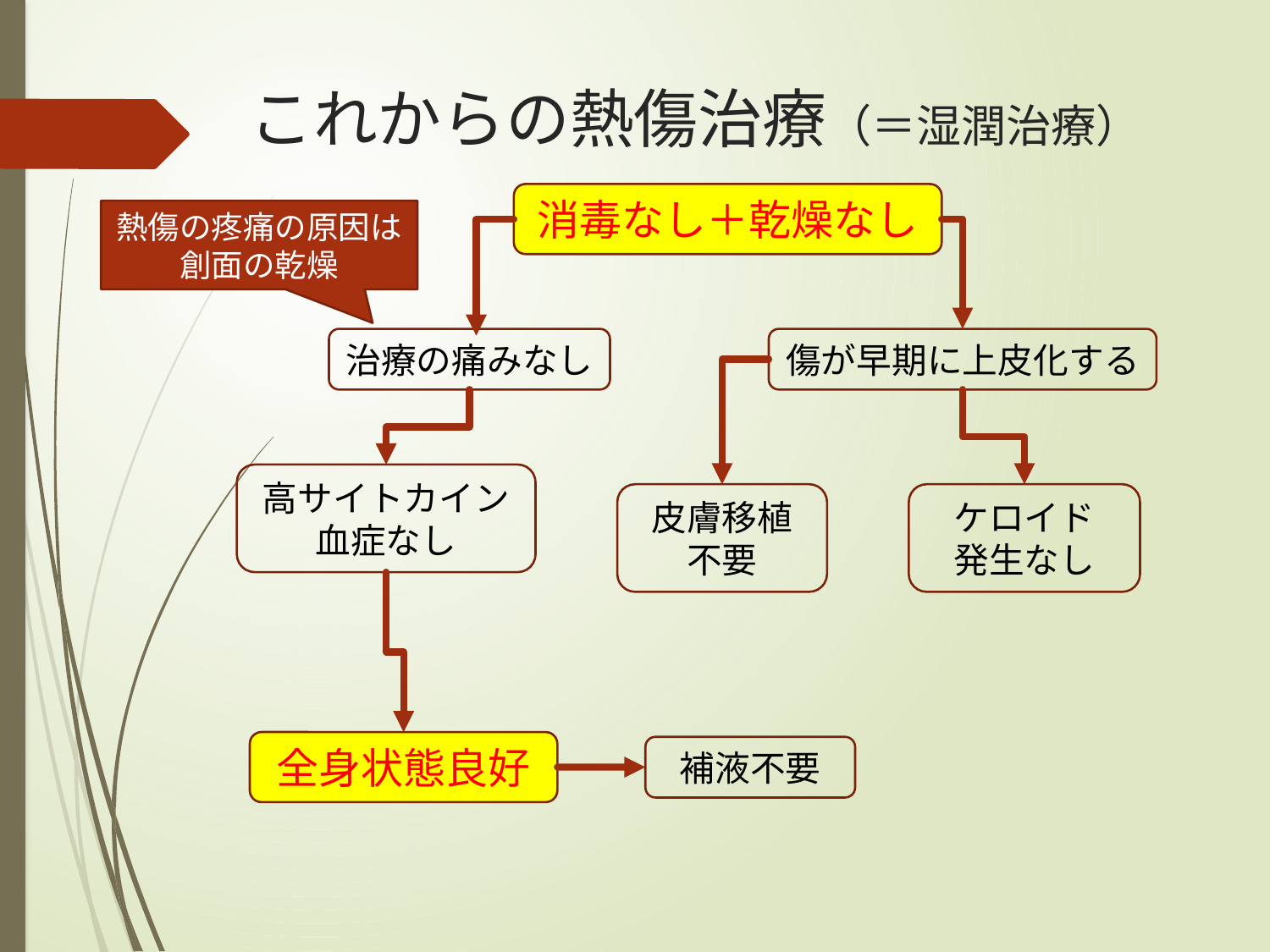

# これからの熱傷治療（＝湿潤治療）
消毒なし＋乾燥なし
熱傷の疼痛の原因は創面の乾燥
治療の痛みなし
傷が早期に上皮化する
皮膚移植不要
高サイトカイン血症なし
ケロイド
発生なし
全身状態良好
補液不要